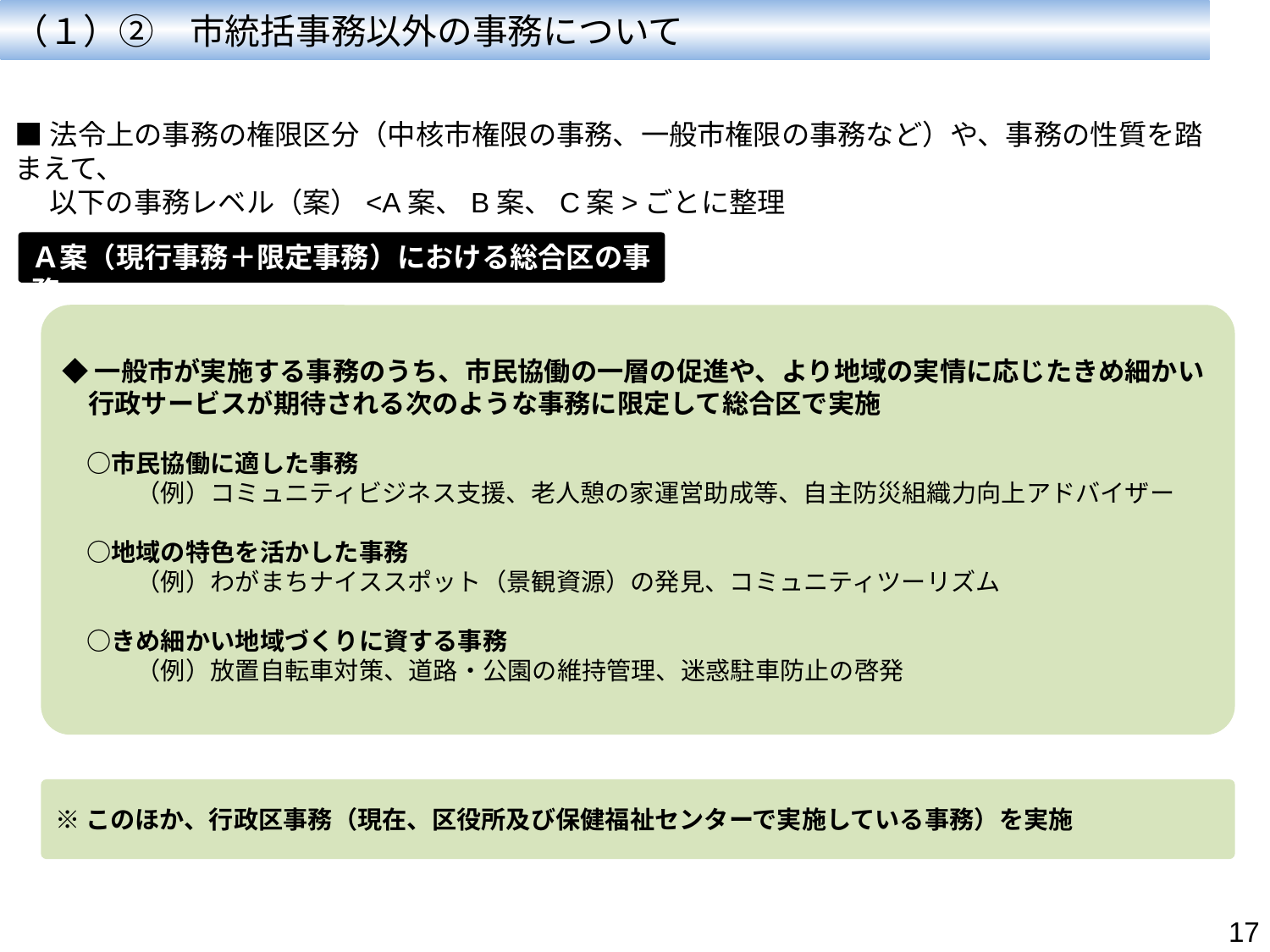

（１）②　市統括事務以外の事務について
■法令上の事務の権限区分（中核市権限の事務、一般市権限の事務など）や、事務の性質を踏まえて、
　 以下の事務レベル（案）<A案、B案、C案>ごとに整理
Ａ案（現行事務＋限定事務）における総合区の事務
◆一般市が実施する事務のうち、市民協働の一層の促進や、より地域の実情に応じたきめ細かい
　行政サービスが期待される次のような事務に限定して総合区で実施

　○市民協働に適した事務
　　　（例）コミュニティビジネス支援、老人憩の家運営助成等、自主防災組織力向上アドバイザー

　○地域の特色を活かした事務
　　　（例）わがまちナイススポット（景観資源）の発見、コミュニティツーリズム

　○きめ細かい地域づくりに資する事務
　　　（例）放置自転車対策、道路・公園の維持管理、迷惑駐車防止の啓発
※このほか、行政区事務（現在、区役所及び保健福祉センターで実施している事務）を実施
17